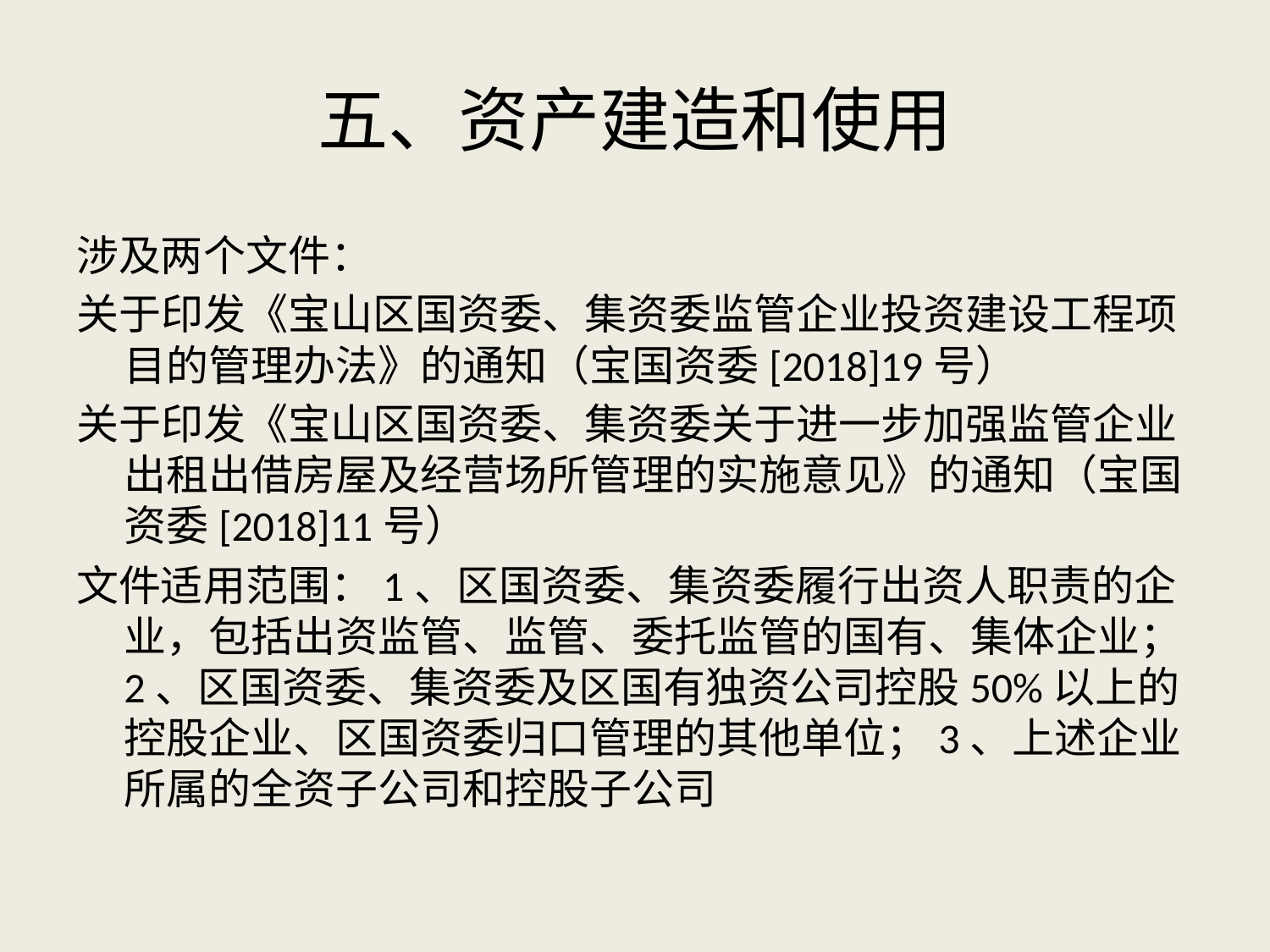

# 五、资产建造和使用
涉及两个文件：
关于印发《宝山区国资委、集资委监管企业投资建设工程项目的管理办法》的通知（宝国资委[2018]19号）
关于印发《宝山区国资委、集资委关于进一步加强监管企业出租出借房屋及经营场所管理的实施意见》的通知（宝国资委[2018]11号）
文件适用范围：1、区国资委、集资委履行出资人职责的企业，包括出资监管、监管、委托监管的国有、集体企业；2、区国资委、集资委及区国有独资公司控股50%以上的控股企业、区国资委归口管理的其他单位；3、上述企业所属的全资子公司和控股子公司